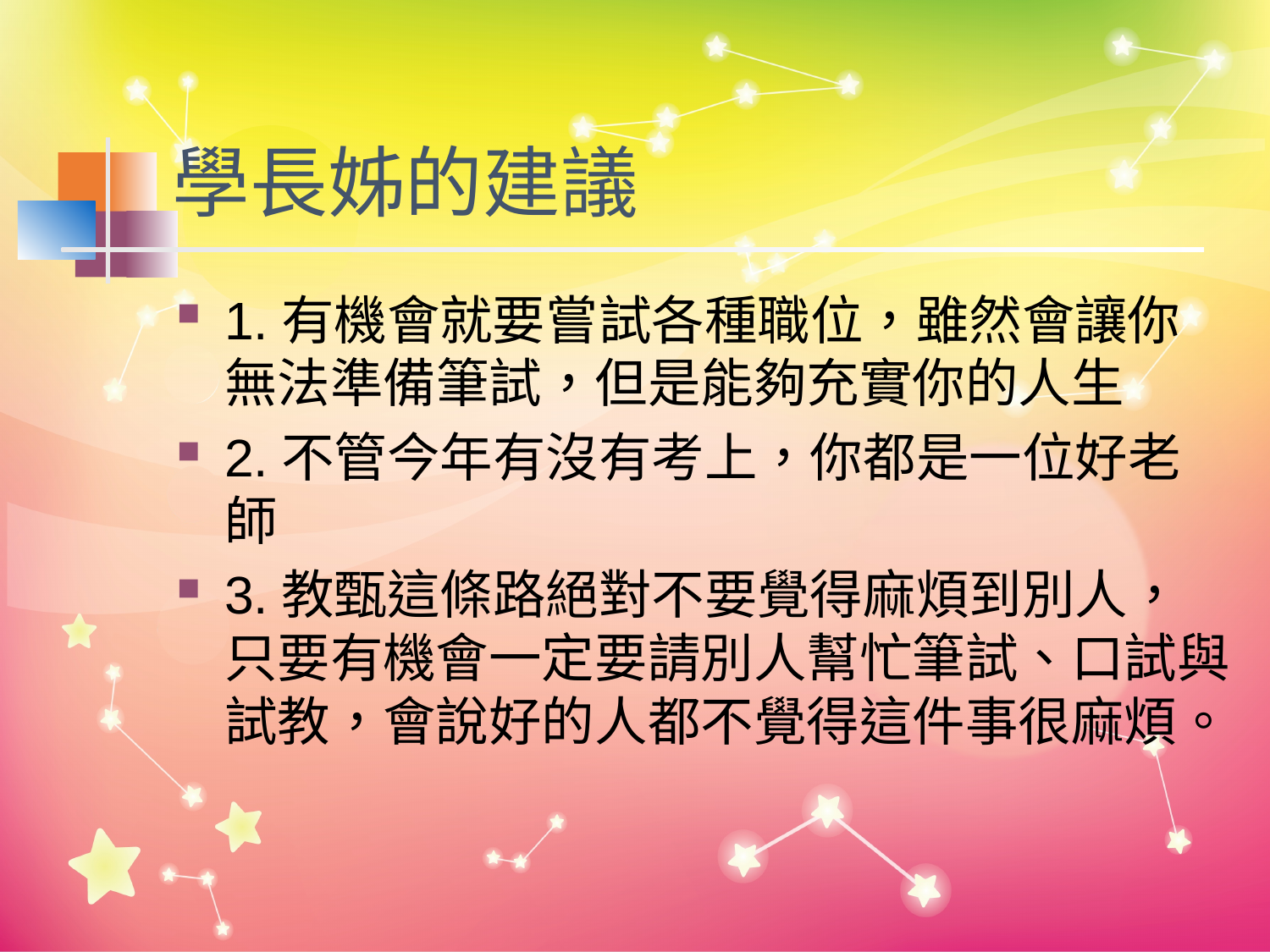

# 學長姊的建議
1.有機會就要嘗試各種職位，雖然會讓你無法準備筆試，但是能夠充實你的人生
2.不管今年有沒有考上，你都是一位好老師
3.教甄這條路絕對不要覺得麻煩到別人，只要有機會一定要請別人幫忙筆試、口試與試教，會說好的人都不覺得這件事很麻煩。